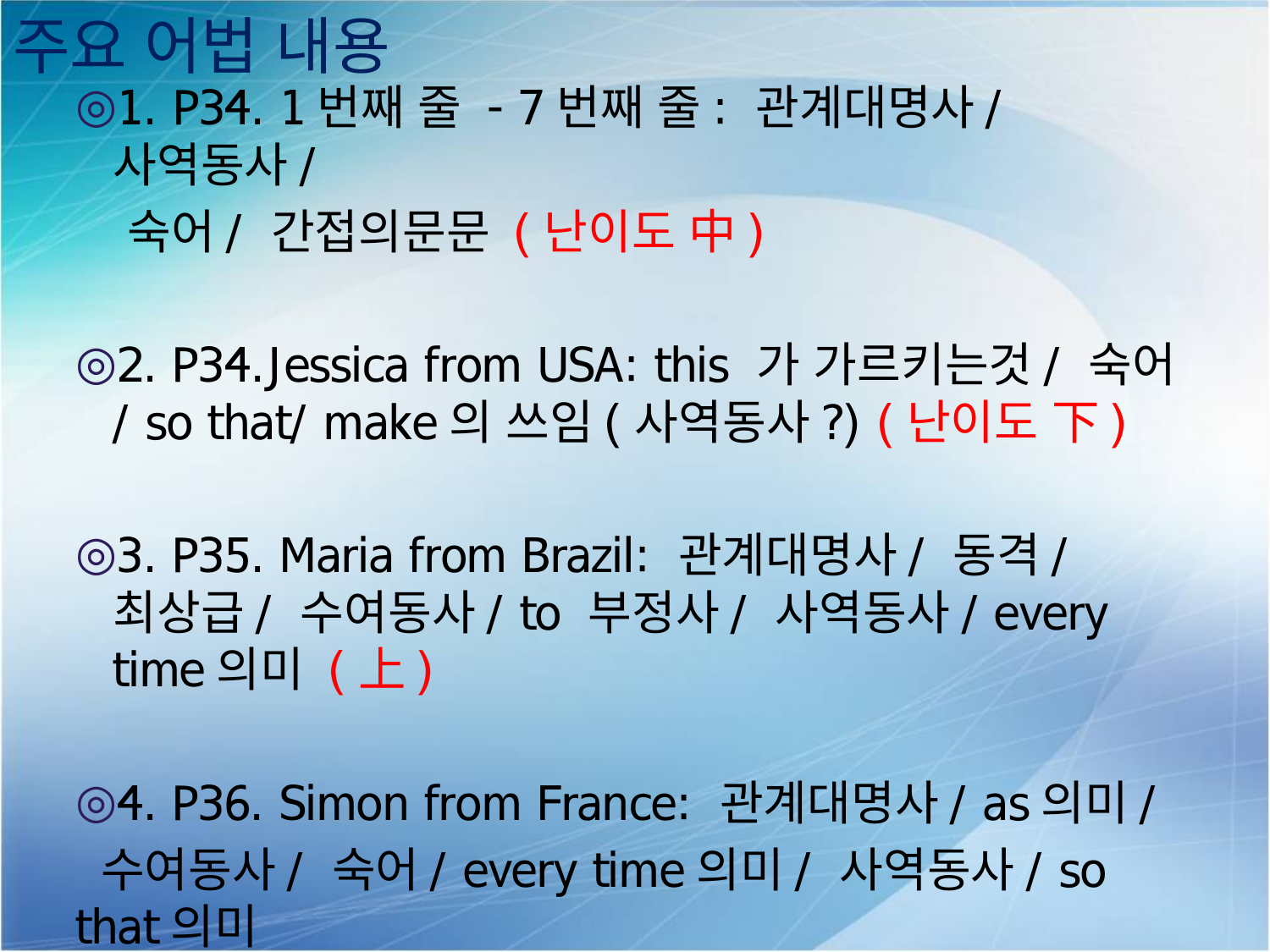

# 주요 어법 내용
1. P34. 1번째 줄 - 7번째 줄: 관계대명사/ 사역동사/
   숙어/ 간접의문문 (난이도 中)

2. P34.Jessica from USA: this 가 가르키는것/ 숙어/ so that/ make의 쓰임(사역동사?) (난이도 下)

3. P35. Maria from Brazil: 관계대명사/ 동격/ 최상급/ 수여동사/ to 부정사/ 사역동사/ every time의미 (上)

4. P36. Simon from France: 관계대명사/ as의미/
 수여동사/ 숙어/ every time의미/ 사역동사/ so that의미
 (난이도 最上)
5. P37. 레시피 전체: 사역동사/ mixture, mix 의미/(中)